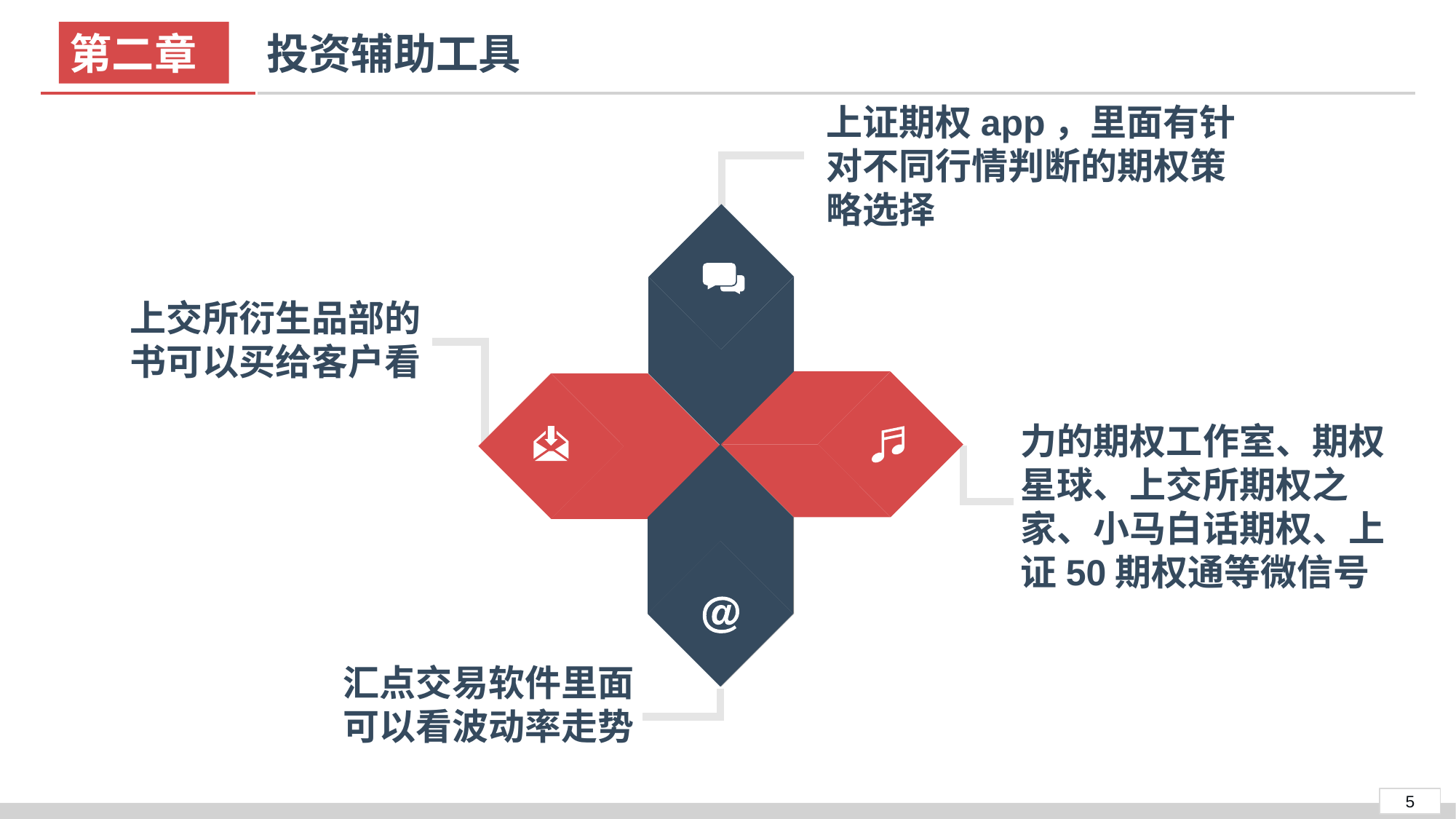

第二章
投资辅助工具

上证期权app，里面有针对不同行情判断的期权策略选择

上交所衍生品部的书可以买给客户看

力的期权工作室、期权星球、上交所期权之家、小马白话期权、上证50期权通等微信号

汇点交易软件里面可以看波动率走势